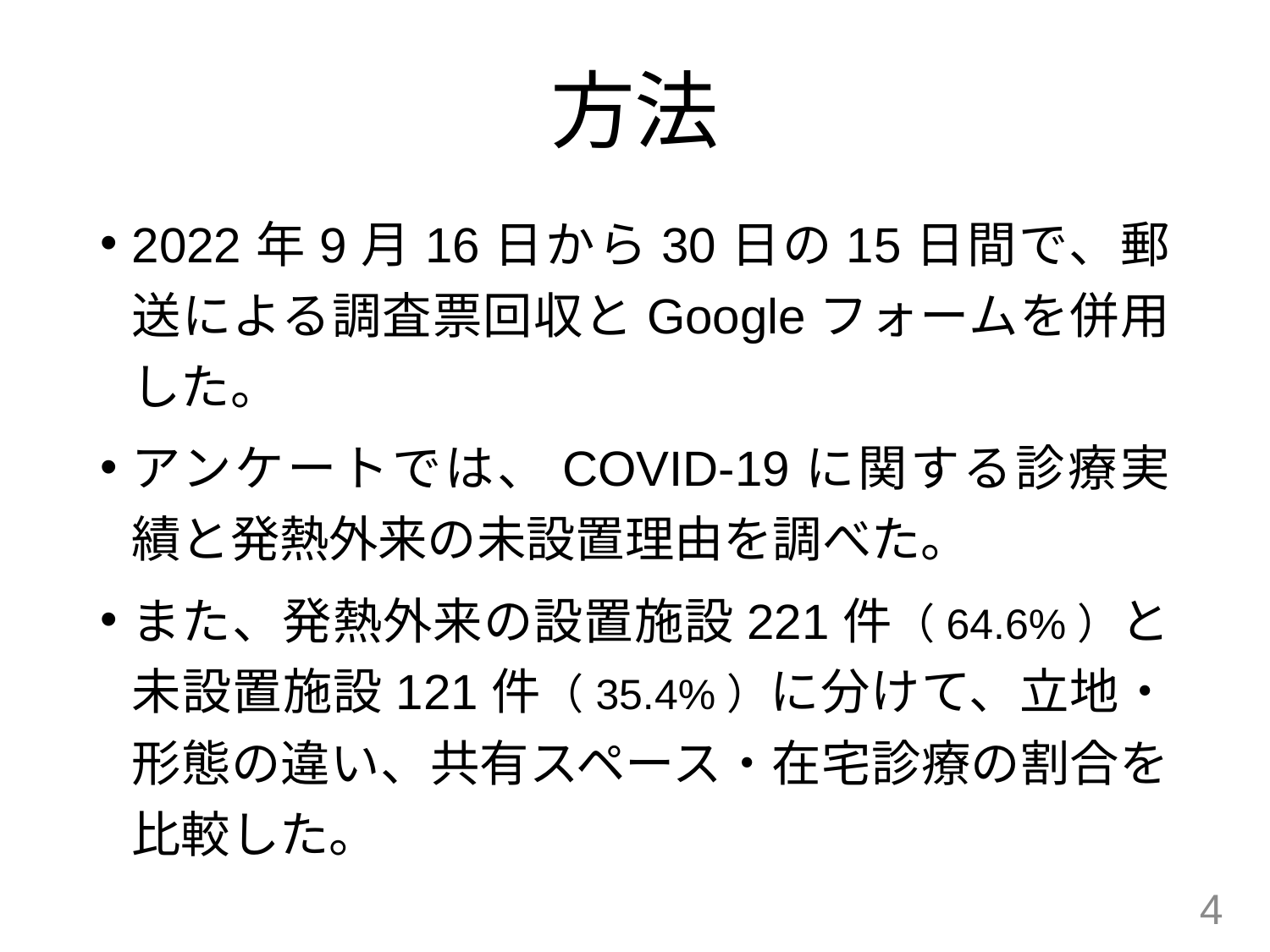

# 方法
2022年9月16日から30日の15日間で、郵送による調査票回収とGoogleフォームを併用した。
アンケートでは、COVID-19に関する診療実績と発熱外来の未設置理由を調べた。
また、発熱外来の設置施設221件（64.6%）と未設置施設121件（35.4%）に分けて、立地・形態の違い、共有スペース・在宅診療の割合を比較した。
4